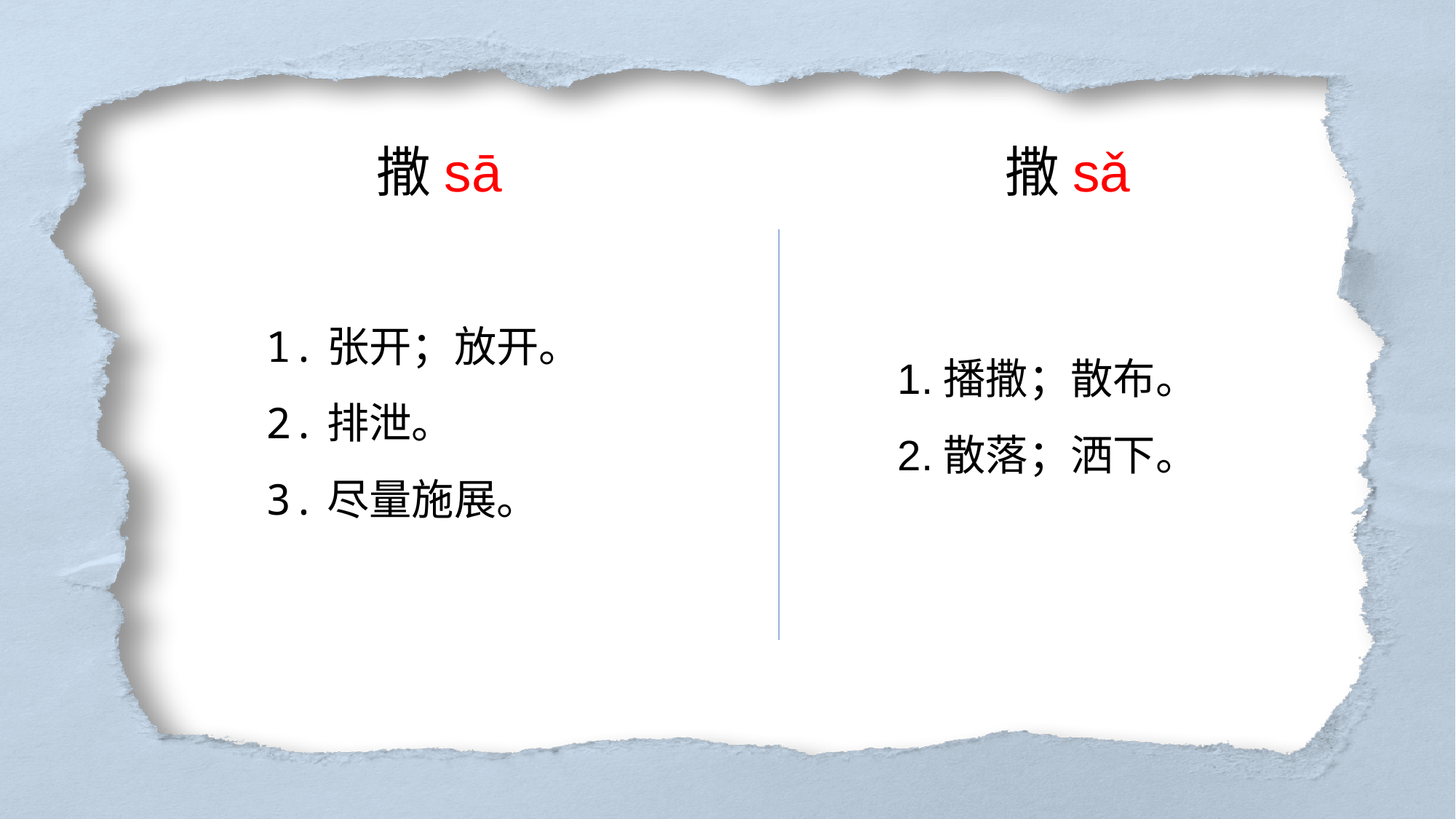

撒sā
撒sǎ

1.张开；放开。
2.排泄。
3.尽量施展。

1.播撒；散布。
2.散落；洒下。